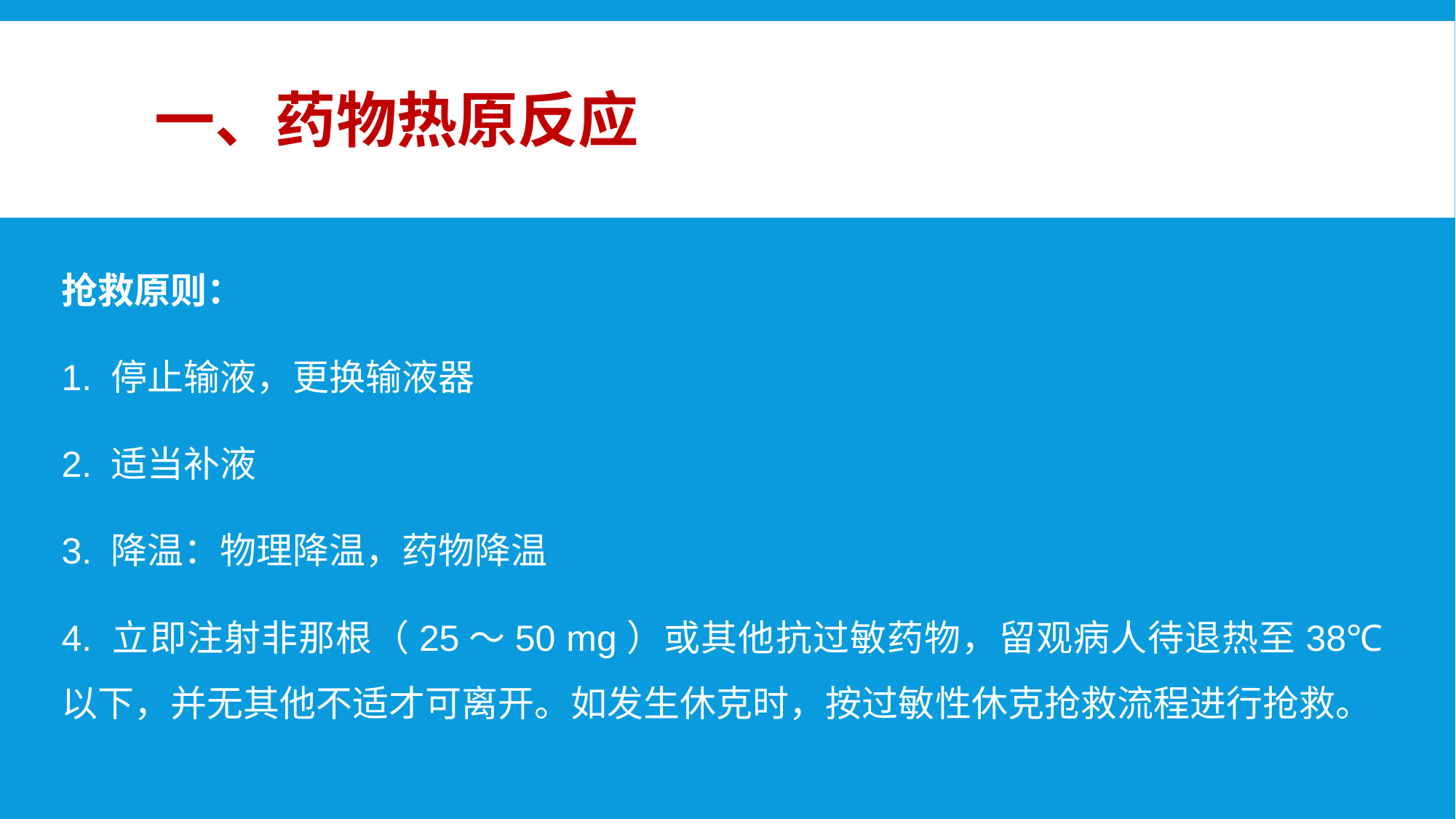

# 一、药物热原反应
抢救原则：
1. 停止输液，更换输液器
2. 适当补液
3. 降温：物理降温，药物降温
4. 立即注射非那根（25～50 mg）或其他抗过敏药物，留观病人待退热至38℃以下，并无其他不适才可离开。如发生休克时，按过敏性休克抢救流程进行抢救。